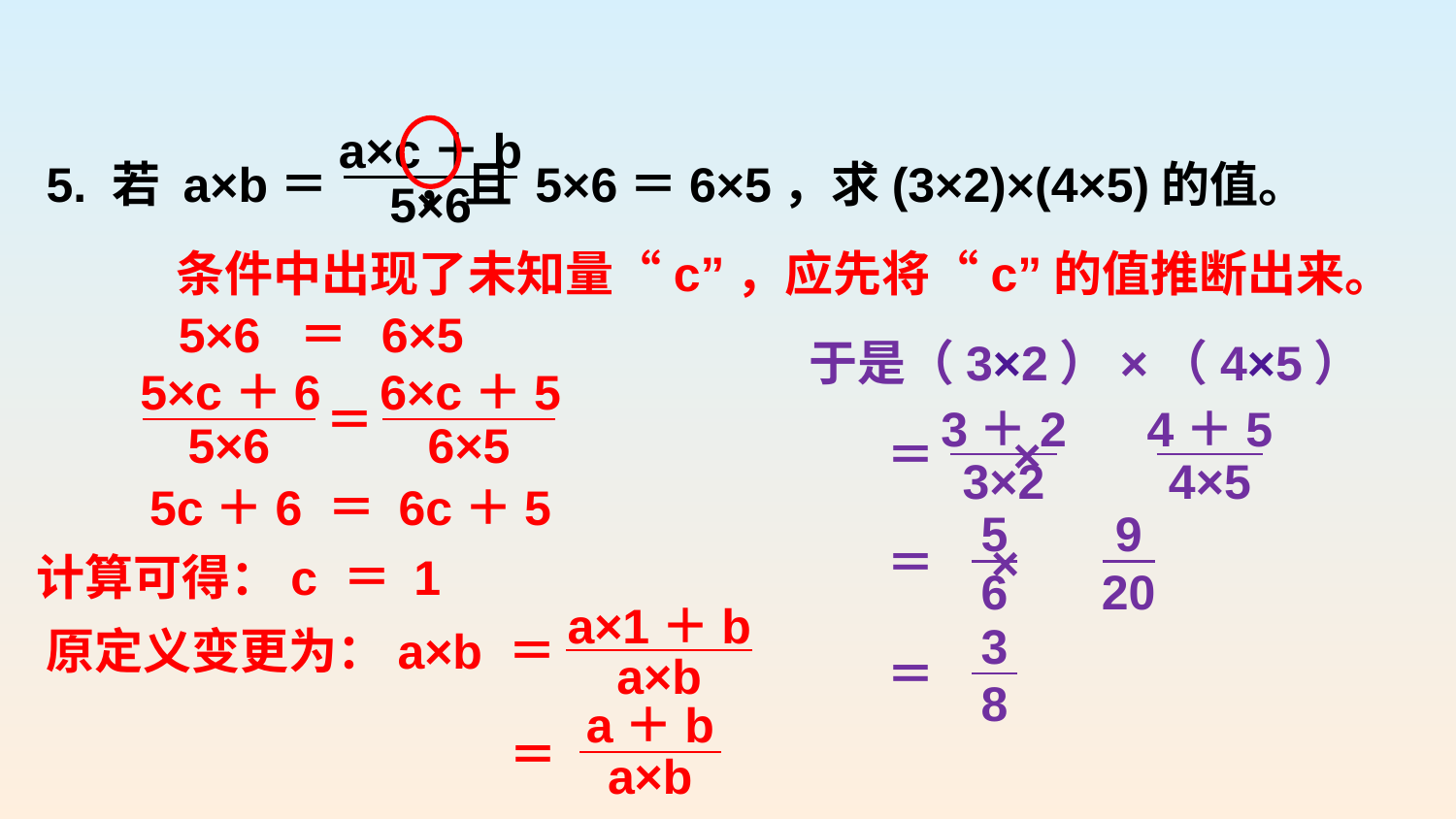

a×c＋b
5×6
5. 若 a×b＝        ，且 5×6＝6×5，求(3×2)×(4×5)的值。

条件中出现了未知量“c”，应先将“c”的值推断出来。
5×6  ＝  6×5
于是（3×2）×（4×5）
5×c＋6
5×6
6×c＋5
6×5
＝
3＋2
3×2
4＋5
4×5
＝      ×
5c＋6 ＝ 6c＋5
5
6
9
20
＝    ×
计算可得：c ＝ 1
a×1＋b
a×b
原定义变更为：a×b ＝
3
8
＝
a＋b
a×b
＝